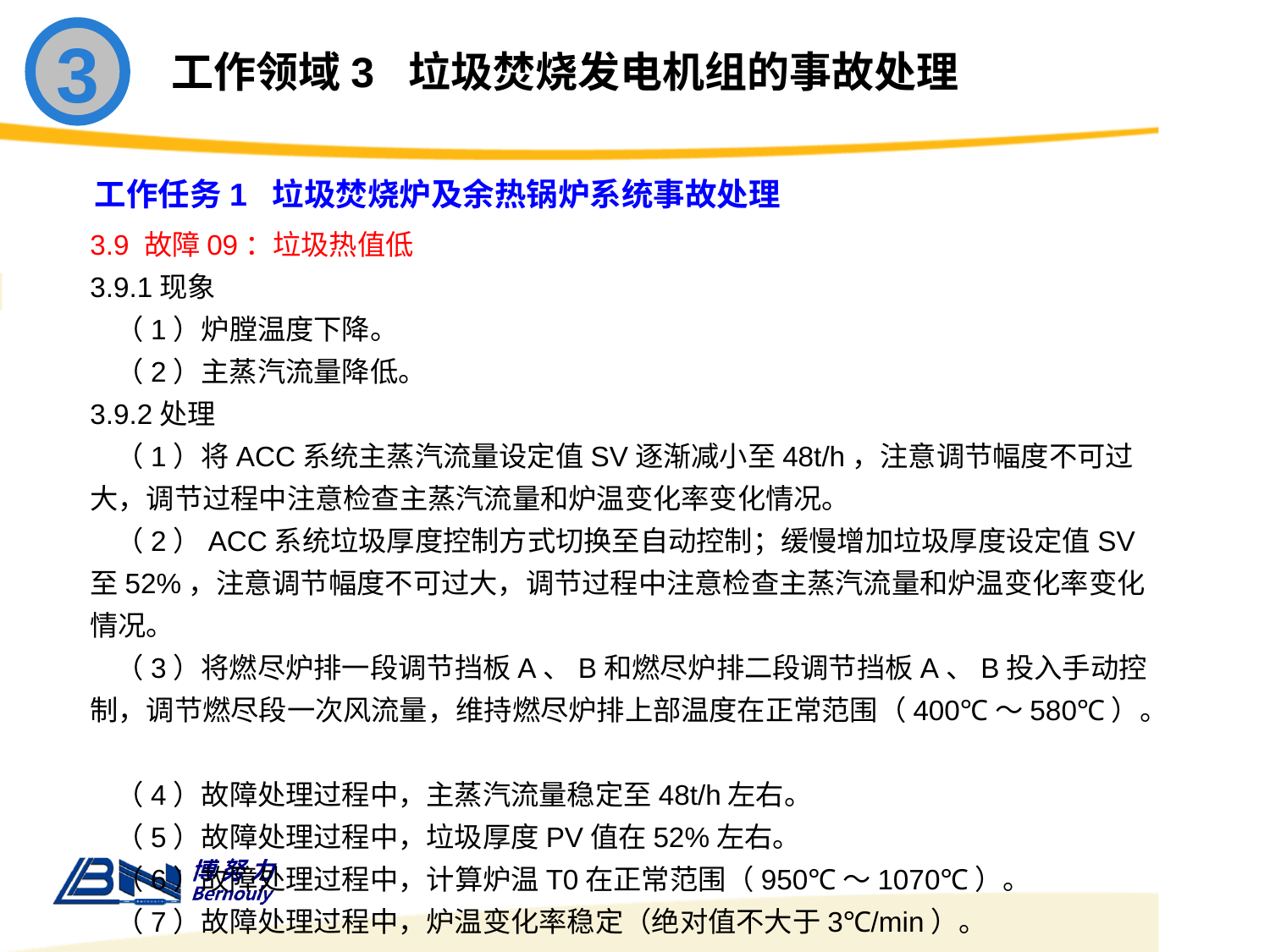

3
工作领域3  垃圾焚烧发电机组的事故处理
工作任务1  垃圾焚烧炉及余热锅炉系统事故处理
3.9 故障09：垃圾热值低
3.9.1现象
   （1）炉膛温度下降。
   （2）主蒸汽流量降低。
3.9.2处理
   （1）将ACC系统主蒸汽流量设定值SV逐渐减小至48t/h，注意调节幅度不可过大，调节过程中注意检查主蒸汽流量和炉温变化率变化情况。
   （2）ACC系统垃圾厚度控制方式切换至自动控制；缓慢增加垃圾厚度设定值SV至52%，注意调节幅度不可过大，调节过程中注意检查主蒸汽流量和炉温变化率变化情况。
   （3）将燃尽炉排一段调节挡板A、B和燃尽炉排二段调节挡板A、B投入手动控制，调节燃尽段一次风流量，维持燃尽炉排上部温度在正常范围（400℃～580℃）。
   （4）故障处理过程中，主蒸汽流量稳定至48t/h左右。
   （5）故障处理过程中，垃圾厚度PV值在52%左右。
   （6）故障处理过程中，计算炉温T0在正常范围（950℃～1070℃）。
   （7）故障处理过程中，炉温变化率稳定（绝对值不大于3℃/min）。